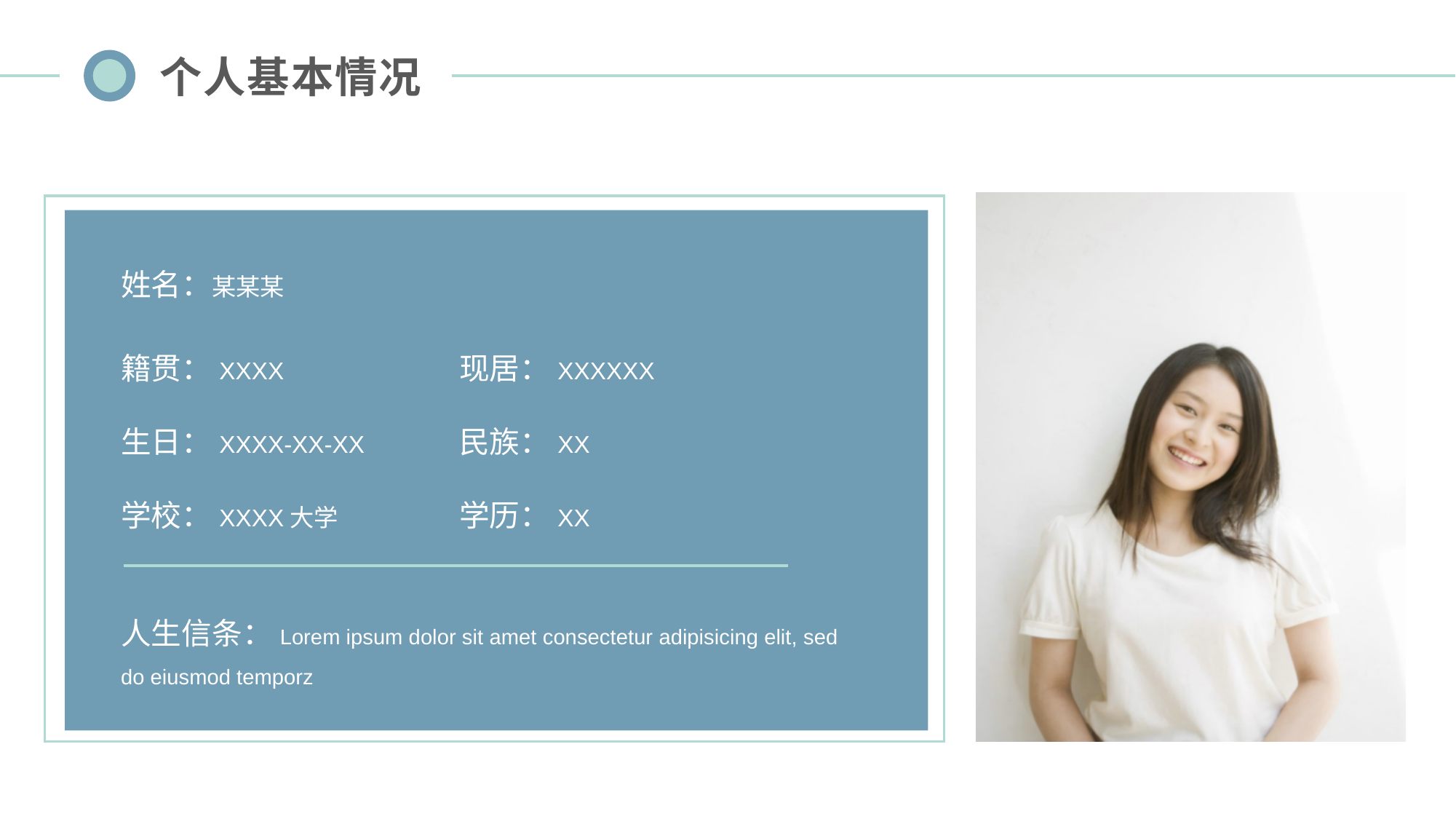

个人基本情况

姓名：某某某
现居：XXXXXX
籍贯：XXXX
生日：XXXX-XX-XX
民族：XX
学校：XXXX大学
学历：XX
人生信条：Lorem ipsum dolor sit amet consectetur adipisicing elit, sed do eiusmod temporz